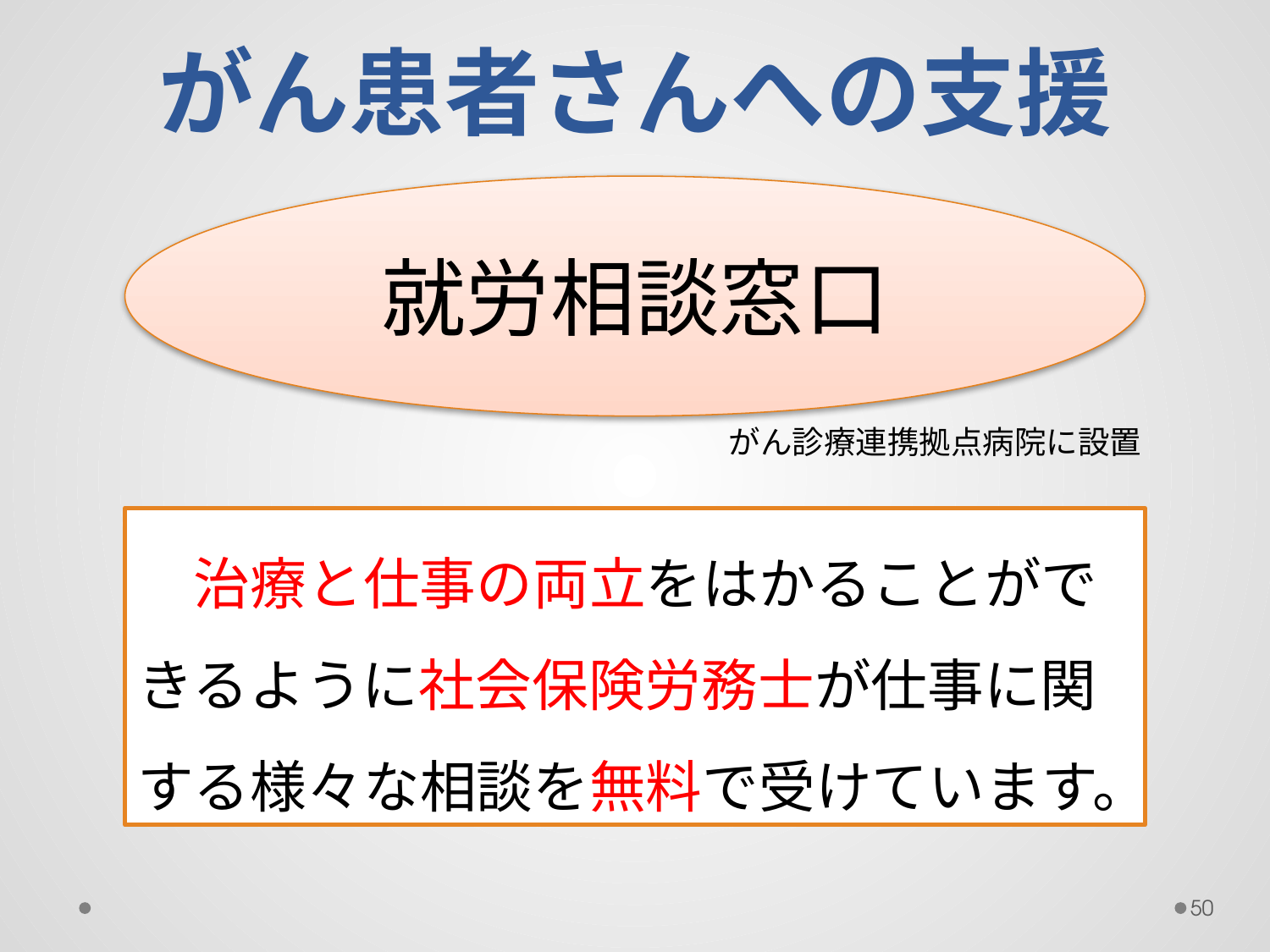

# がん患者さんへの支援
就労相談窓口
がん診療連携拠点病院に設置
　治療と仕事の両立をはかることができるように社会保険労務士が仕事に関する様々な相談を無料で受けています。
50